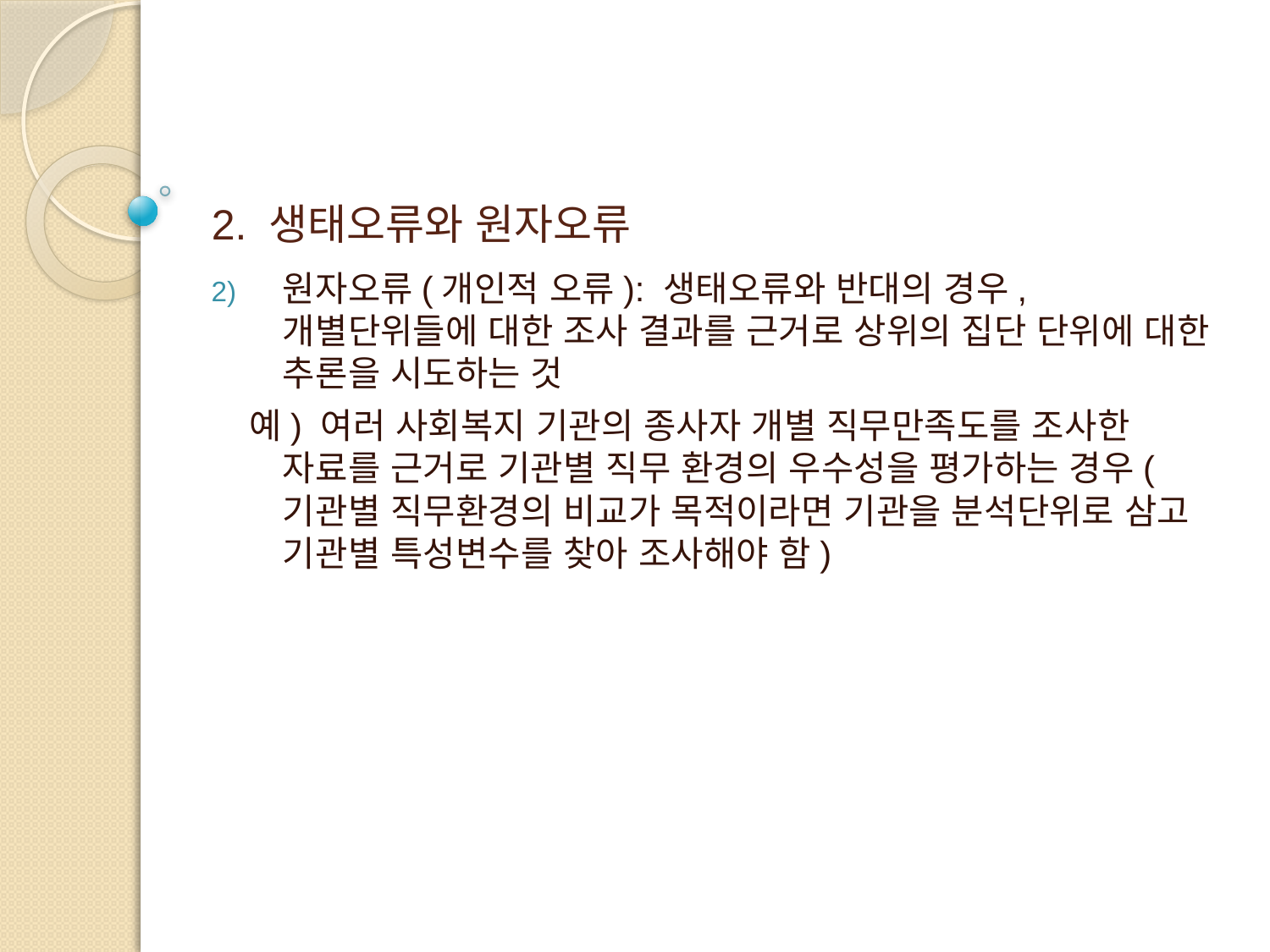

# 2. 생태오류와 원자오류
원자오류(개인적 오류): 생태오류와 반대의 경우, 개별단위들에 대한 조사 결과를 근거로 상위의 집단 단위에 대한 추론을 시도하는 것
   예) 여러 사회복지 기관의 종사자 개별 직무만족도를 조사한 자료를 근거로 기관별 직무 환경의 우수성을 평가하는 경우(기관별 직무환경의 비교가 목적이라면 기관을 분석단위로 삼고 기관별 특성변수를 찾아 조사해야 함)